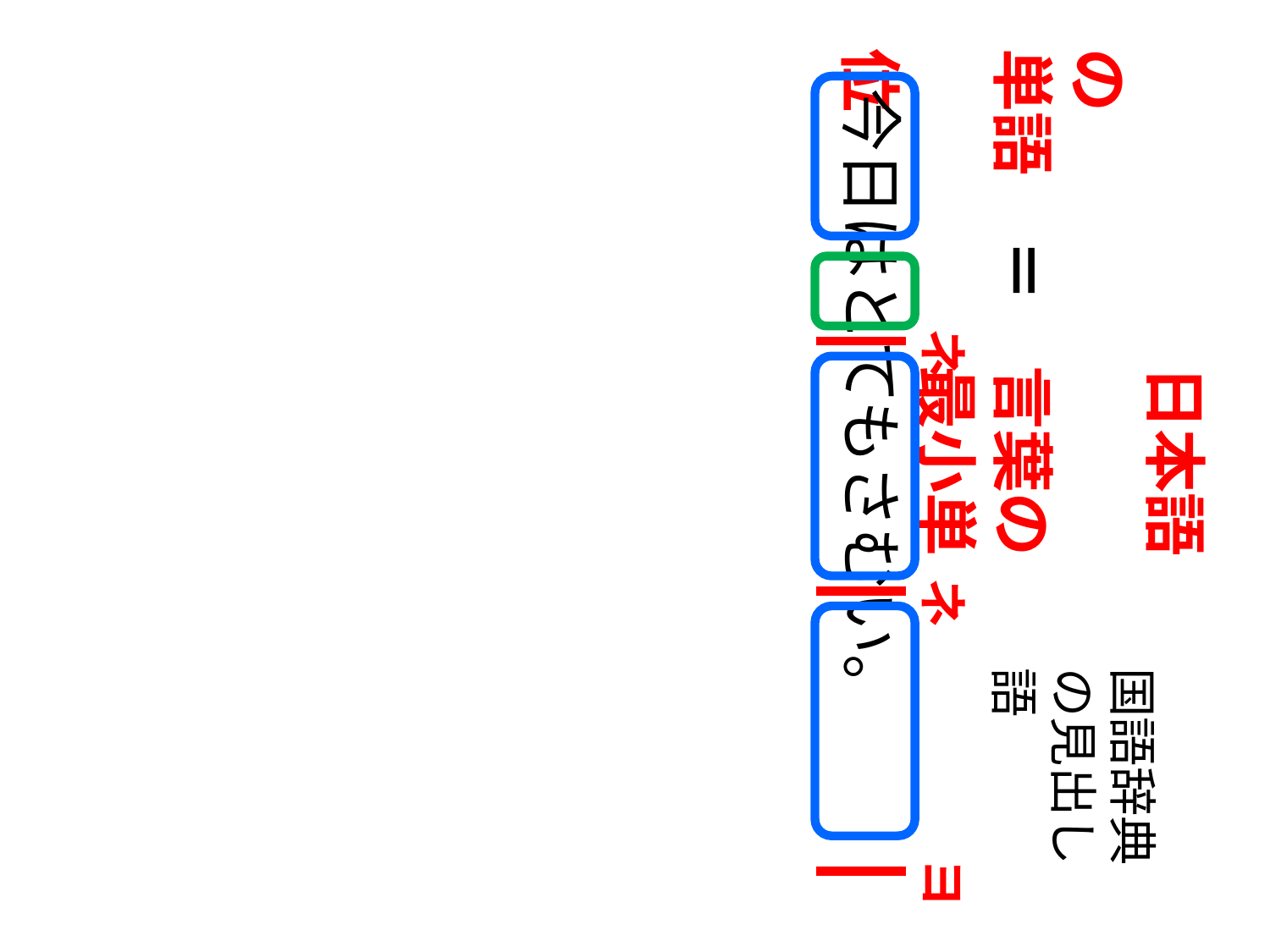

日本語の
単語　＝　言葉の
　　　　　最小単位
今日はとてもさむい。
ネ
ネ
ヨ

国語辞典の見出し語